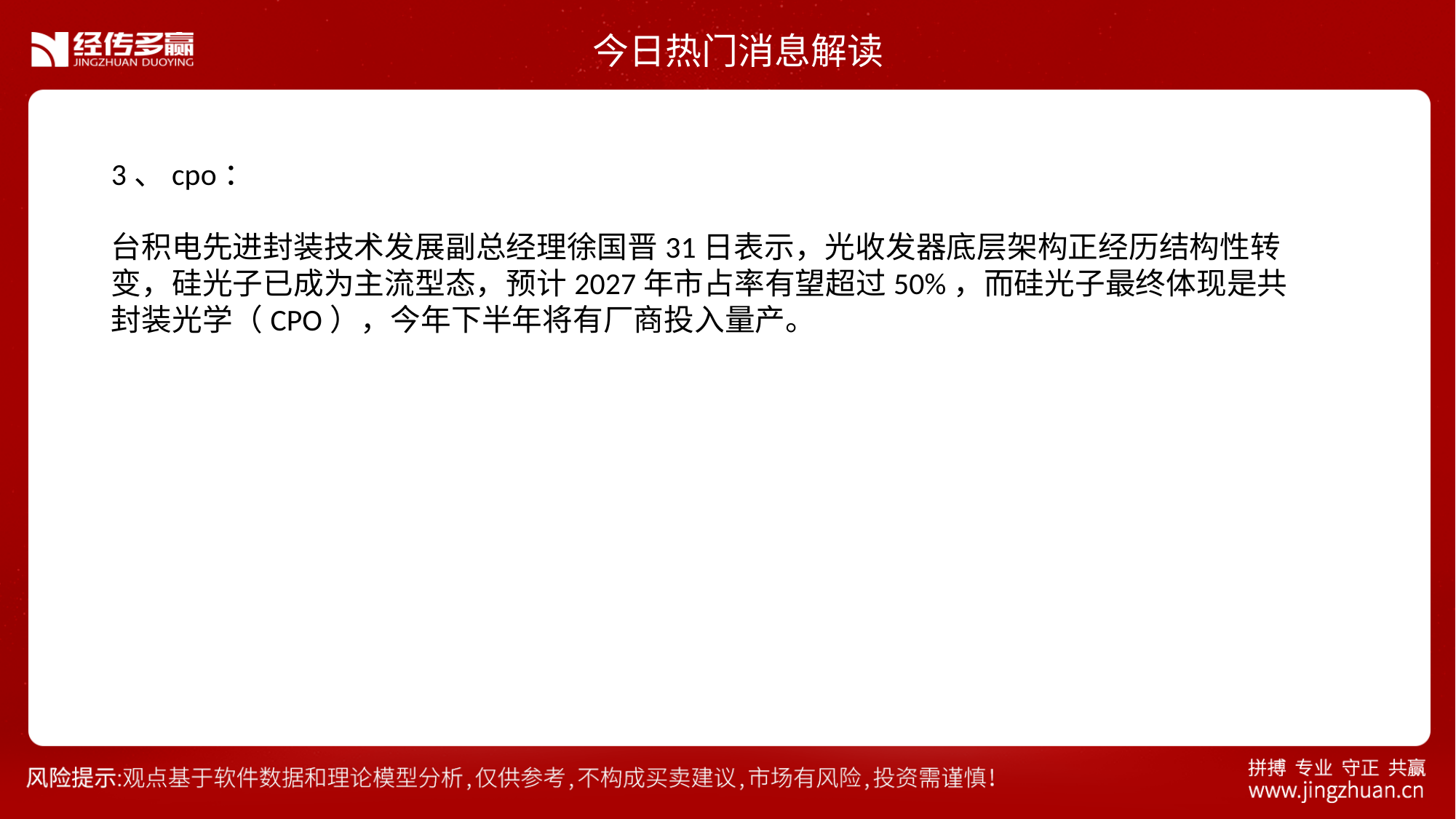

今日热门消息解读
3、cpo：

台积电先进封装技术发展副总经理徐国晋31日表示，光收发器底层架构正经历结构性转变，硅光子已成为主流型态，预计2027年市占率有望超过50%，而硅光子最终体现是共封装光学（CPO），今年下半年将有厂商投入量产。